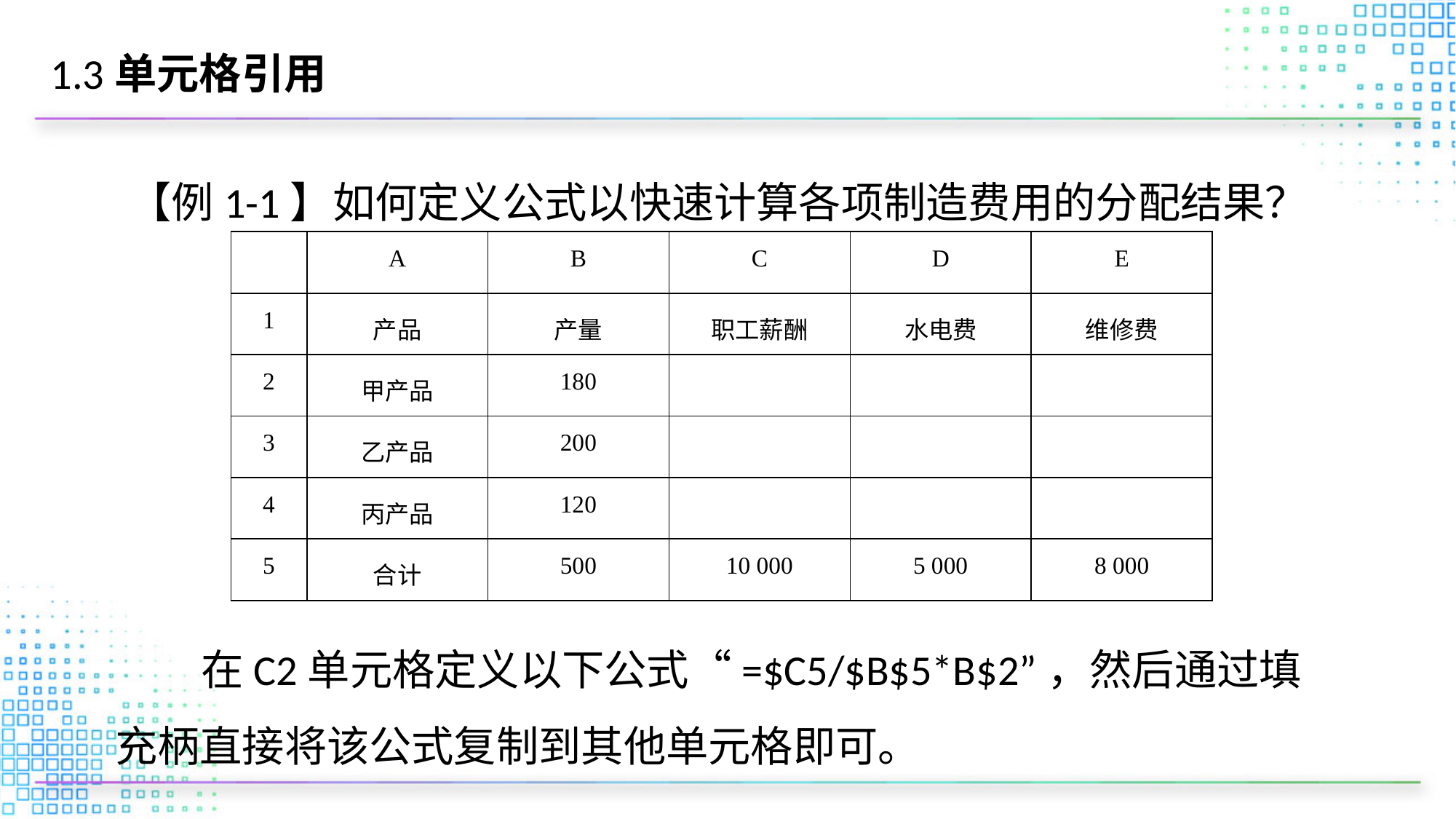

# 1.3单元格引用
【例1-1】如何定义公式以快速计算各项制造费用的分配结果？
|  | A | B | C | D | E |
| --- | --- | --- | --- | --- | --- |
| 1 | 产品 | 产量 | 职工薪酬 | 水电费 | 维修费 |
| 2 | 甲产品 | 180 |  |  |  |
| 3 | 乙产品 | 200 |  |  |  |
| 4 | 丙产品 | 120 |  |  |  |
| 5 | 合计 | 500 | 10 000 | 5 000 | 8 000 |
        在C2单元格定义以下公式“=$C5/$B$5*B$2”，然后通过填充柄直接将该公式复制到其他单元格即可。